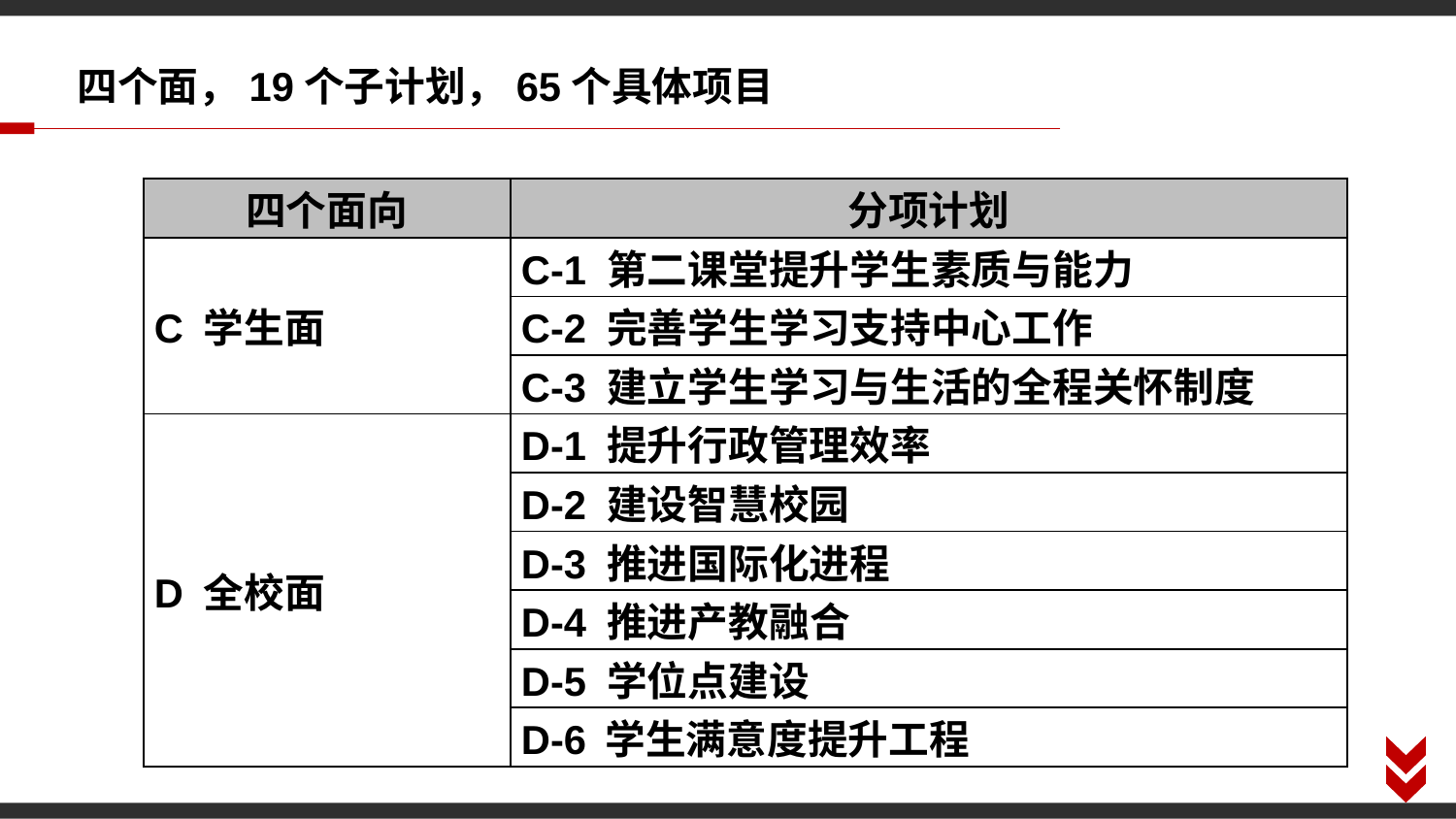

四个面，19个子计划，65个具体项目

| 四个面向 | 分项计划 |
| --- | --- |
| C 学生面 | C-1 第二课堂提升学生素质与能力 |
|  | C-2 完善学生学习支持中心工作 |
|  | C-3 建立学生学习与生活的全程关怀制度 |
| D 全校面 | D-1 提升行政管理效率 |
|  | D-2 建设智慧校园 |
|  | D-3 推进国际化进程 |
|  | D-4 推进产教融合 |
|  | D-5 学位点建设 |
|  | D-6 学生满意度提升工程 |